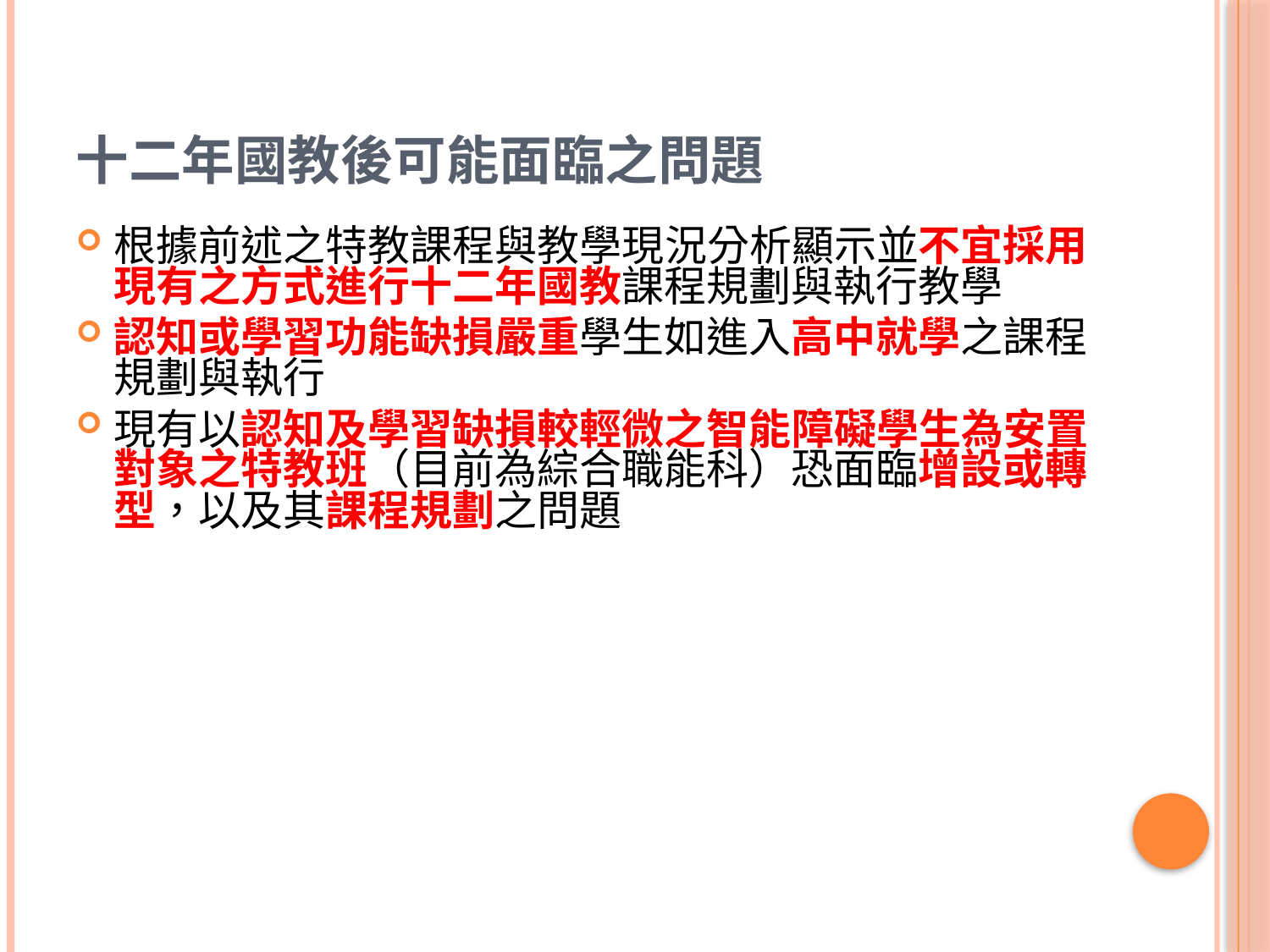

# 十二年國教後可能面臨之問題
根據前述之特教課程與教學現況分析顯示並不宜採用現有之方式進行十二年國教課程規劃與執行教學
認知或學習功能缺損嚴重學生如進入高中就學之課程規劃與執行
現有以認知及學習缺損較輕微之智能障礙學生為安置對象之特教班（目前為綜合職能科）恐面臨增設或轉型，以及其課程規劃之問題